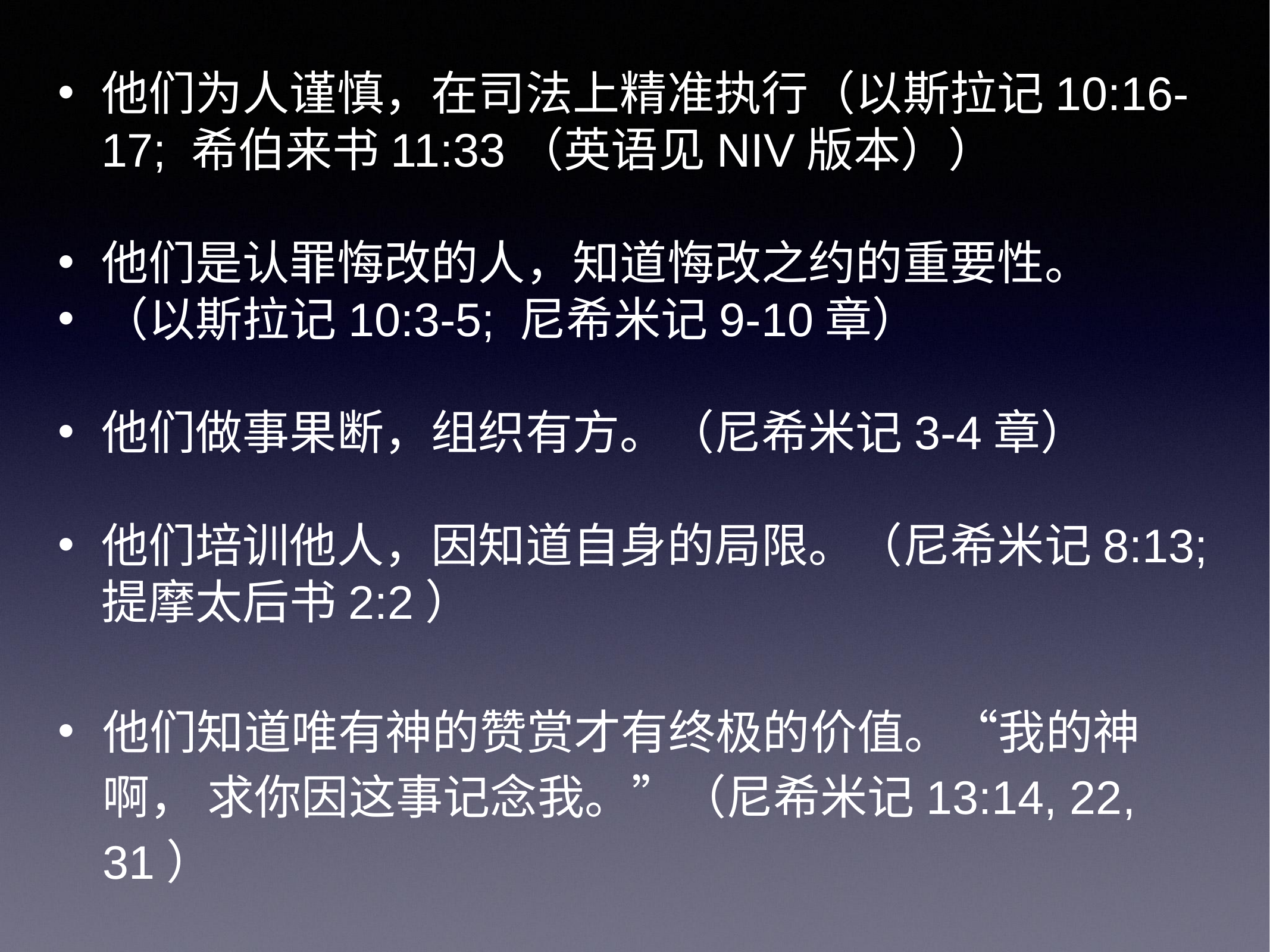

他们为人谨慎，在司法上精准执行（以斯拉记10:16-17; 希伯来书11:33（英语见NIV版本））

他们是认罪悔改的人，知道悔改之约的重要性。
（以斯拉记10:3-5; 尼希米记9-10章）

他们做事果断，组织有方。（尼希米记3-4章）

他们培训他人，因知道自身的局限。（尼希米记8:13; 提摩太后书2:2）

他们知道唯有神的赞赏才有终极的价值。“我的神啊， 求你因这事记念我。”（尼希米记13:14, 22, 31）